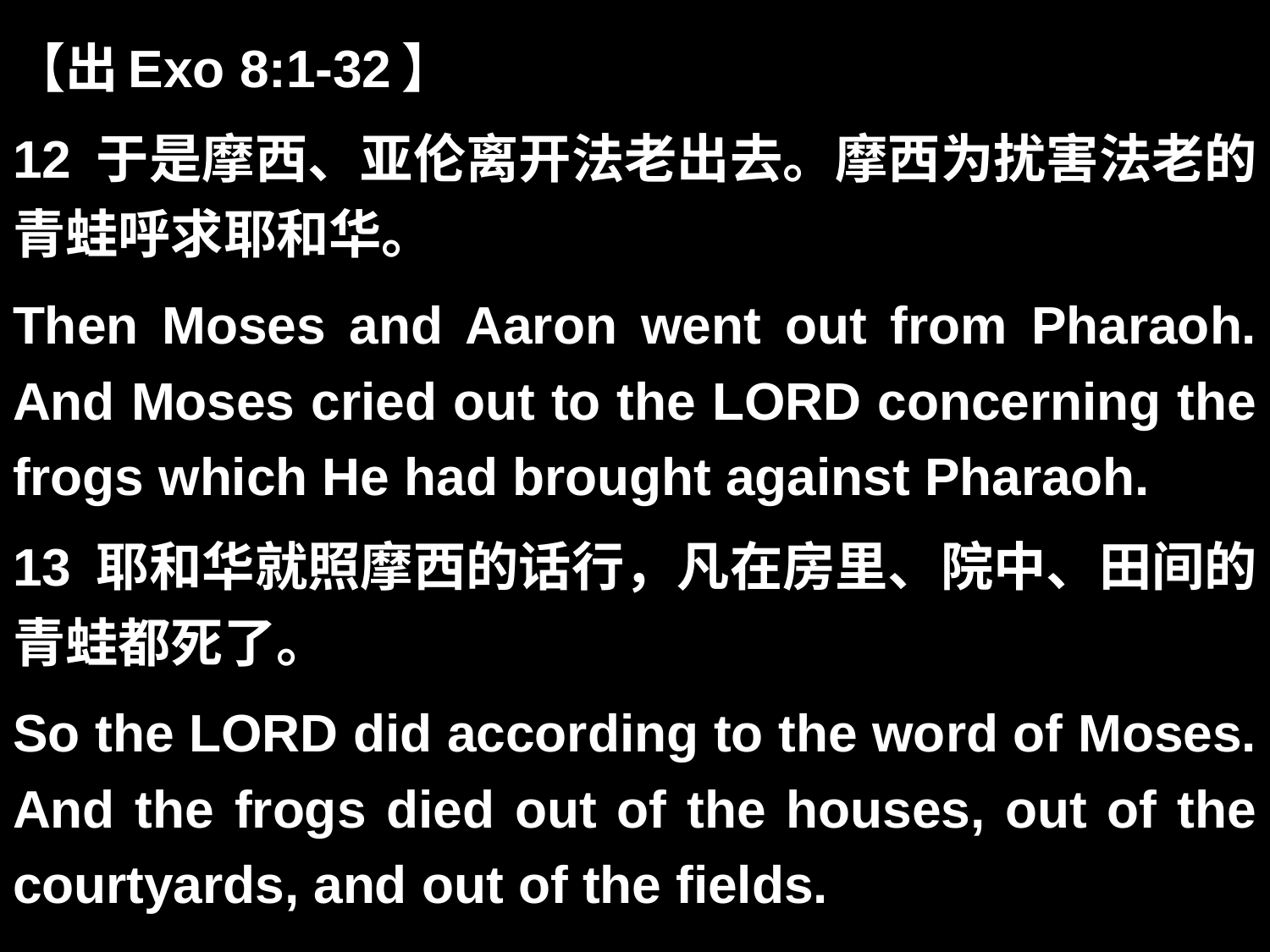

【出Exo 8:1-32】
12 于是摩西、亚伦离开法老出去。摩西为扰害法老的青蛙呼求耶和华。
Then Moses and Aaron went out from Pharaoh. And Moses cried out to the LORD concerning the frogs which He had brought against Pharaoh.
13 耶和华就照摩西的话行，凡在房里、院中、田间的青蛙都死了。
So the LORD did according to the word of Moses. And the frogs died out of the houses, out of the courtyards, and out of the fields.